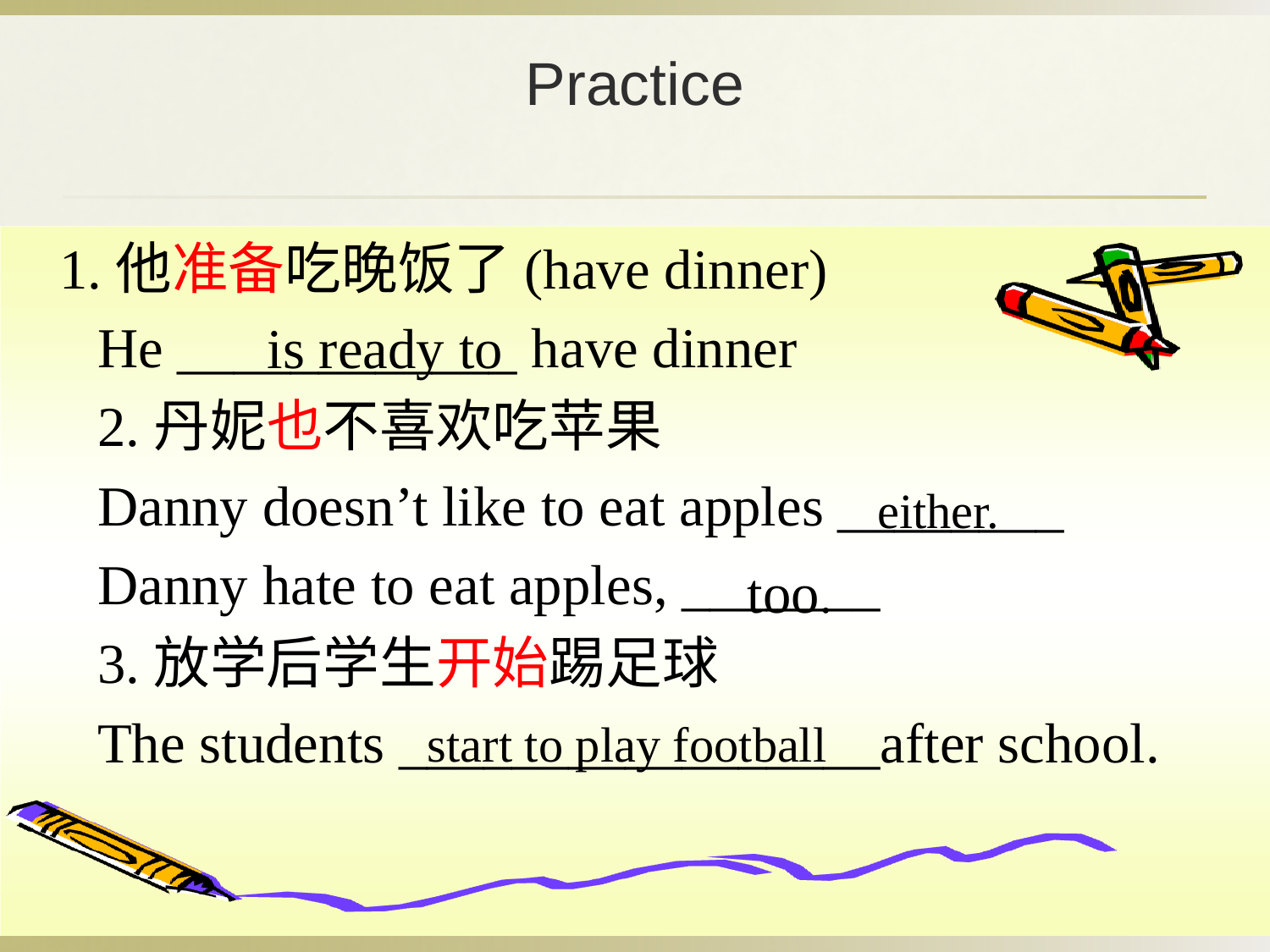

# Practice
   1.他准备吃晚饭了(have dinner)
      He ____________ have dinner
      2.丹妮也不喜欢吃苹果
      Danny doesn’t like to eat apples ________
      Danny hate to eat apples, _______
      3.放学后学生开始踢足球
      The students _________________after school.
is ready to
either.
too.
start to play football